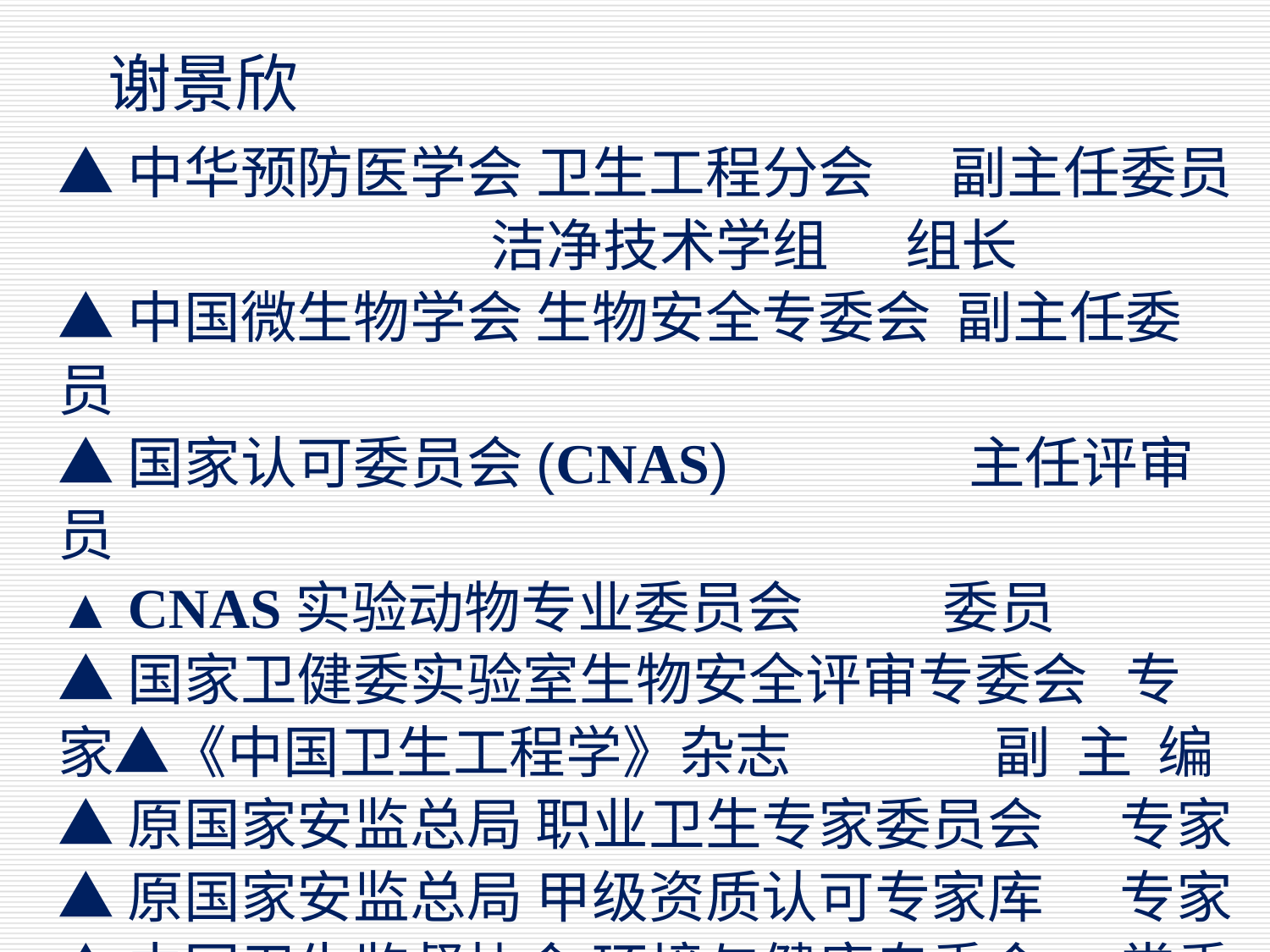

# 谢景欣
▲中华预防医学会 卫生工程分会      副主任委员
                                 洁净技术学组      组长
▲中国微生物学会 生物安全专委会  副主任委员
▲国家认可委员会(CNAS)                主任评审员
▲ CNAS实验动物专业委员会           委员
▲国家卫健委实验室生物安全评审专委会   专家▲《中国卫生工程学》杂志                副  主  编
▲原国家安监总局 职业卫生专家委员会      专家
▲原国家安监总局 甲级资质认可专家库      专家
▲中国卫生监督协会 环境与健康专委会      常委
▲中国职业安全健康协会 分会专家委员会  委员